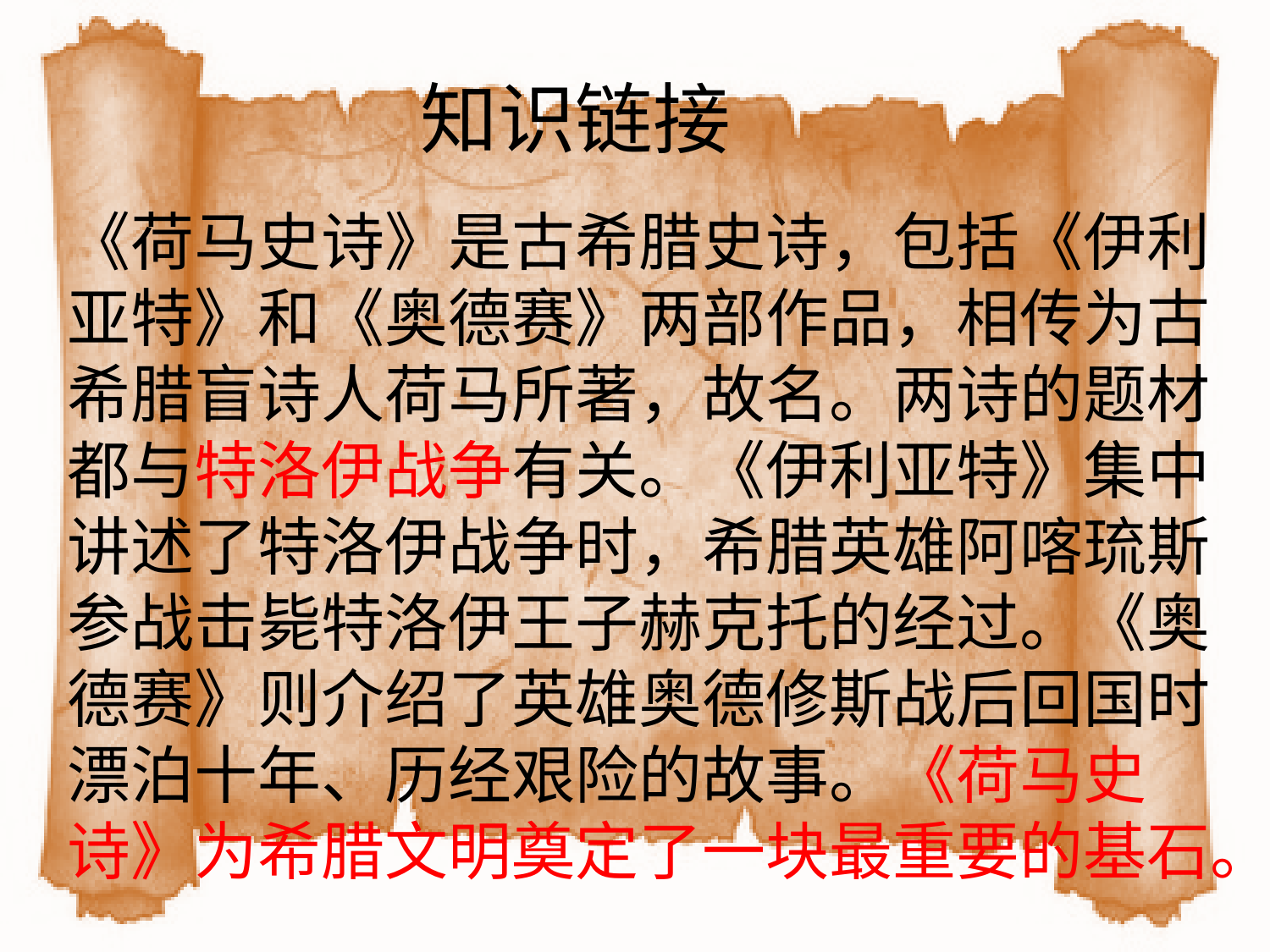

# 知识链接
《荷马史诗》是古希腊史诗，包括《伊利亚特》和《奥德赛》两部作品，相传为古希腊盲诗人荷马所著，故名。两诗的题材都与特洛伊战争有关。《伊利亚特》集中讲述了特洛伊战争时，希腊英雄阿喀琉斯参战击毙特洛伊王子赫克托的经过。《奥德赛》则介绍了英雄奥德修斯战后回国时漂泊十年、历经艰险的故事。《荷马史诗》为希腊文明奠定了一块最重要的基石。